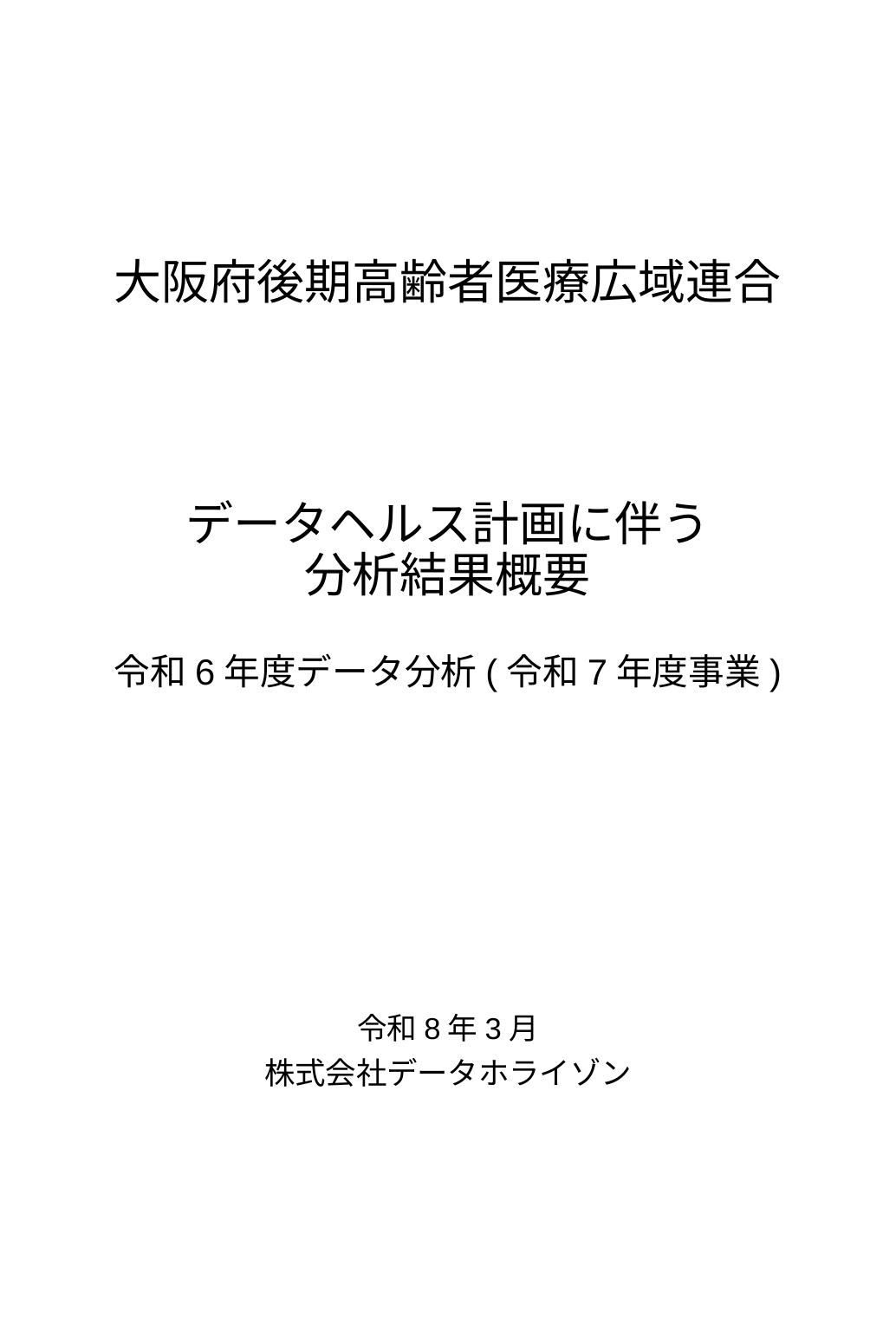

# 大阪府後期高齢者医療広域連合
データヘルス計画に伴う
分析結果概要

令和6年度データ分析(令和7年度事業)
令和8年3月
株式会社データホライゾン